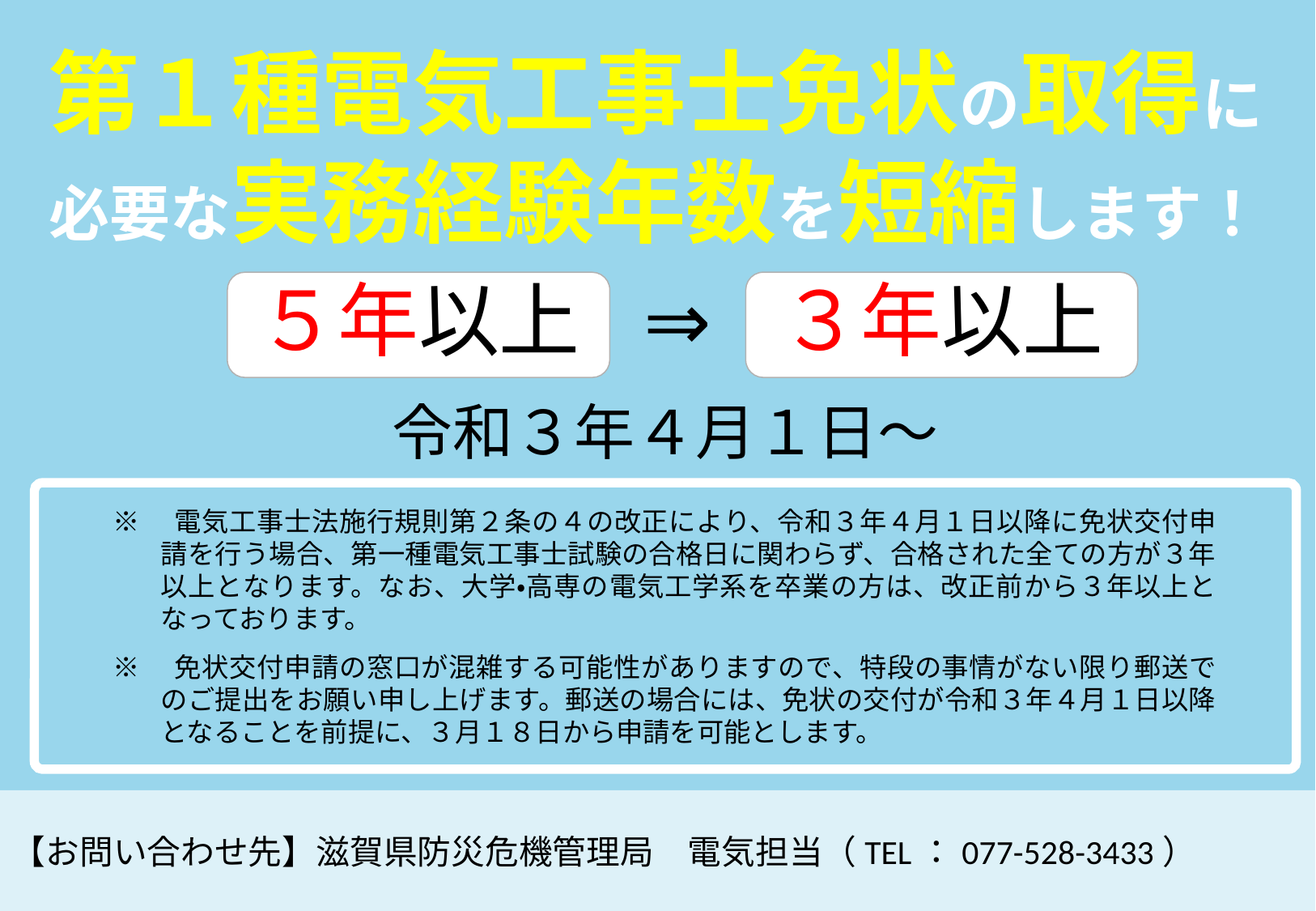

# 第１種電気工事士免状の取得に 必要な実務経験年数を短縮します！
５年以上
⇒
３年以上
令和３年４月１日～
※　電気工事士法施行規則第２条の４の改正により、令和３年４月１日以降に免状交付申請を行う場合、第一種電気工事士試験の合格日に関わらず、合格された全ての方が３年以上となります。なお、大学・高専の電気工学系を卒業の方は、改正前から３年以上となっております。
※　免状交付申請の窓口が混雑する可能性がありますので、特段の事情がない限り郵送でのご提出をお願い申し上げます。郵送の場合には、免状の交付が令和３年４月１日以降となることを前提に、３月１８日から申請を可能とします。
【お問い合わせ先】滋賀県防災危機管理局　電気担当（TEL：077-528-3433）